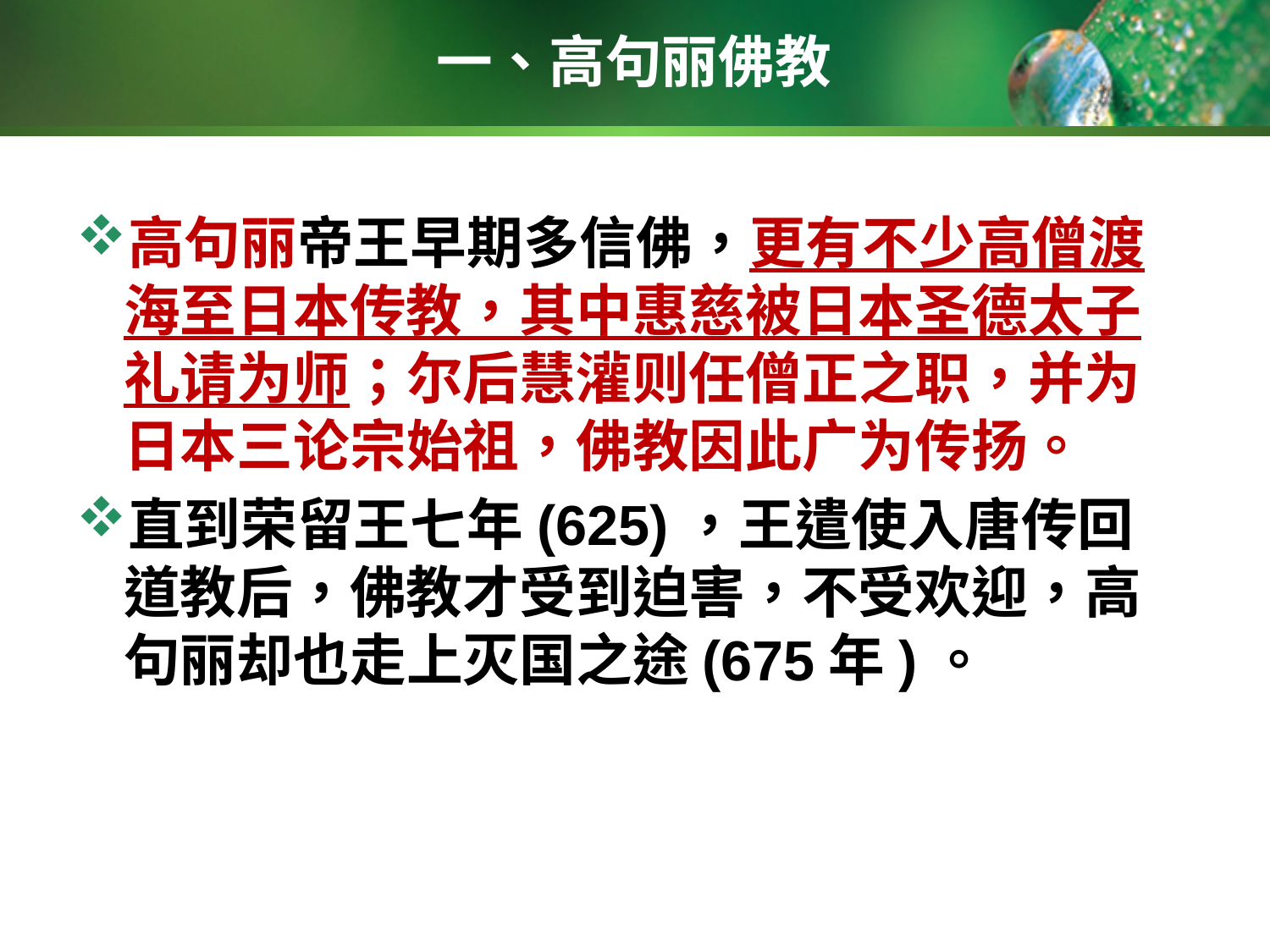

# 一、高句丽佛教
高句丽帝王早期多信佛，更有不少高僧渡海至日本传教，其中惠慈被日本圣德太子礼请为师；尔后慧灌则任僧正之职，并为日本三论宗始祖，佛教因此广为传扬。
直到荣留王七年(625)，王遣使入唐传回道教后，佛教才受到迫害，不受欢迎，高句丽却也走上灭国之途(675年)。